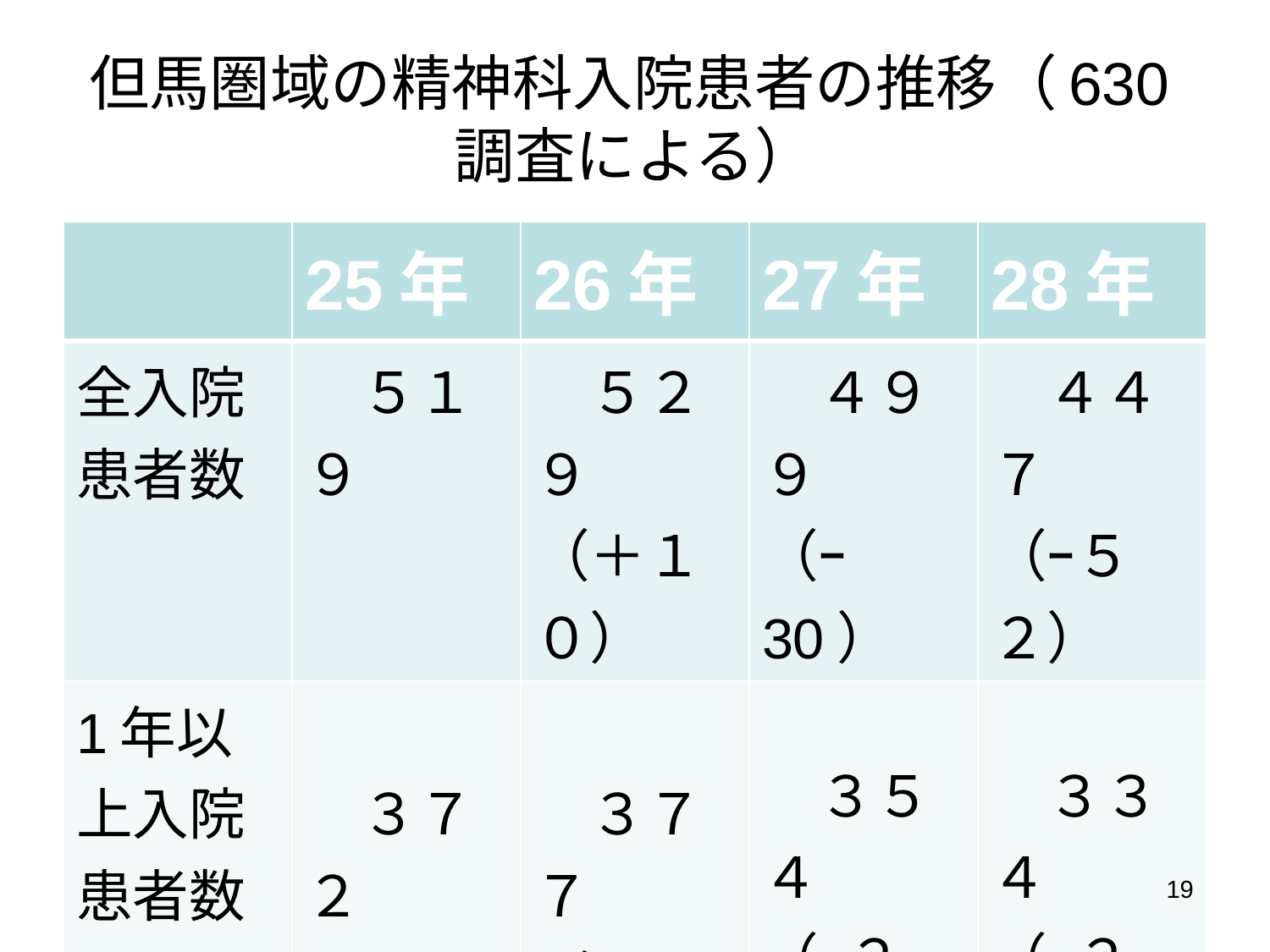

# 但馬圏域の精神科入院患者の推移（630調査による）
|  | 25年 | 26年 | 27年 | 28年 |
| --- | --- | --- | --- | --- |
| 全入院患者数 | ５１９ | ５２９ （＋１０） | ４９９ （ｰ30） | ４４７ （ｰ５２） |
| 1年以上入院患者数 | ３７２ | ３７７ （＋５） | ３５４ （ｰ２３） | ３３４ （ｰ２０） |
19